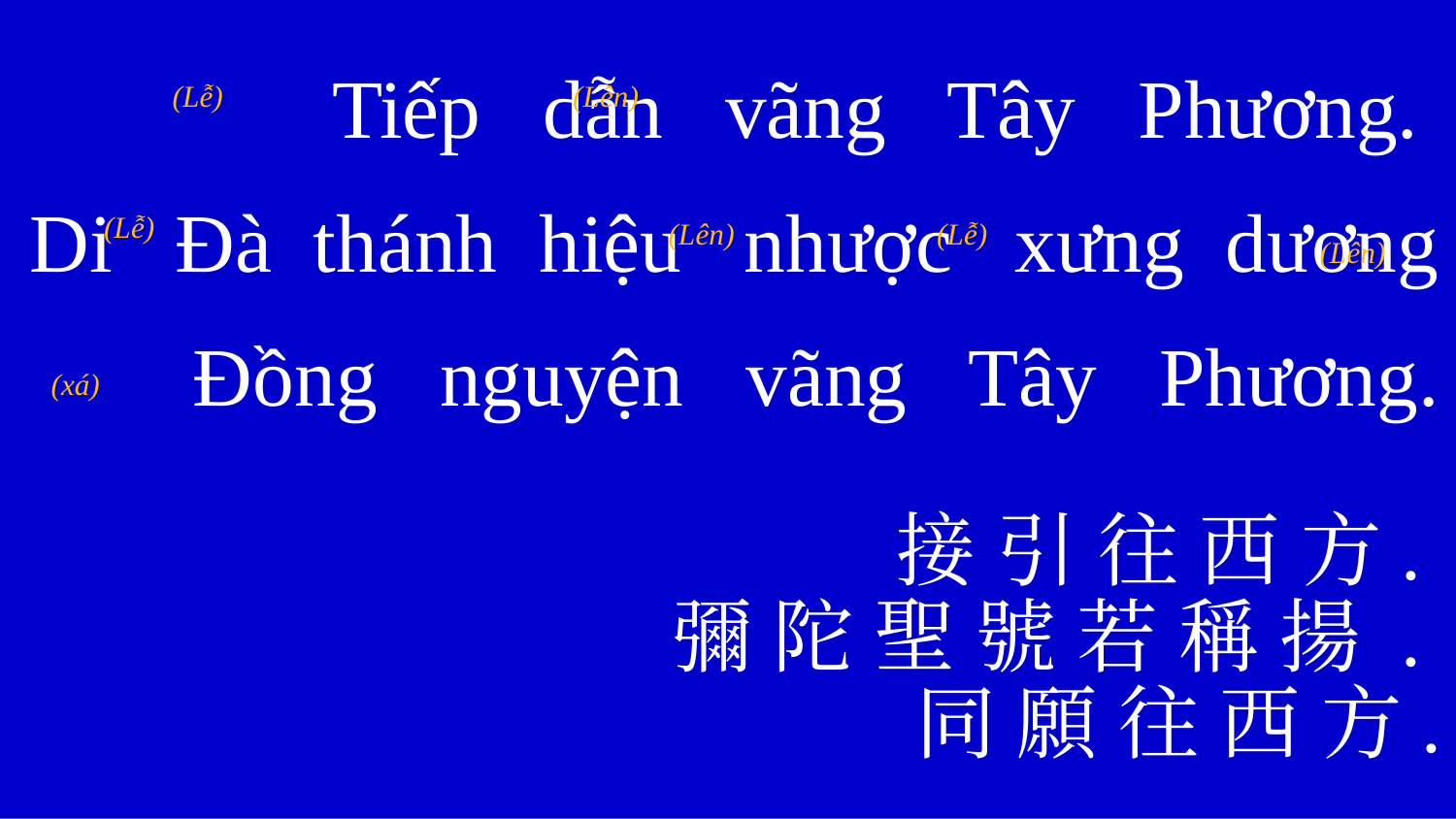

Tiếp   dẫn   vãng   Tây   Phương.

Di   Đà  thánh  hiệu   nhược   xưng  dương

Đồng   nguyện   vãng   Tây   Phương.

接 引 往 西 方.
彌 陀 聖 號 若 稱 揚 .
同 願 往 西 方.
(Lễ)
(Lên)
(Lễ)
(Lên)
(Lễ)
(Lên)
(xá)